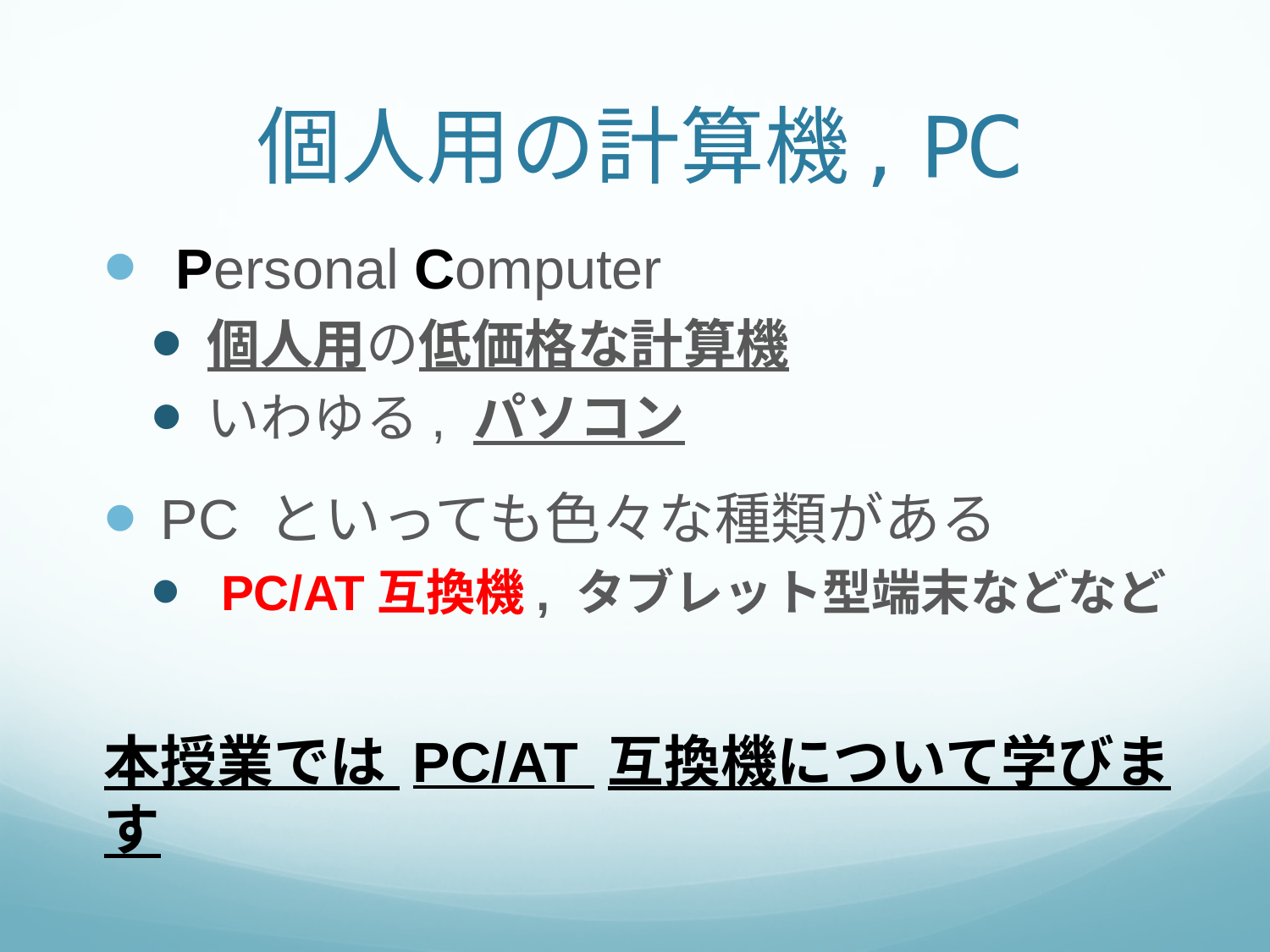

# 個人用の計算機, PC
 Personal Computer
個人用の低価格な計算機
いわゆる, パソコン
PC といっても色々な種類がある
 PC/AT互換機, タブレット型端末などなど

本授業では PC/AT 互換機について学びます